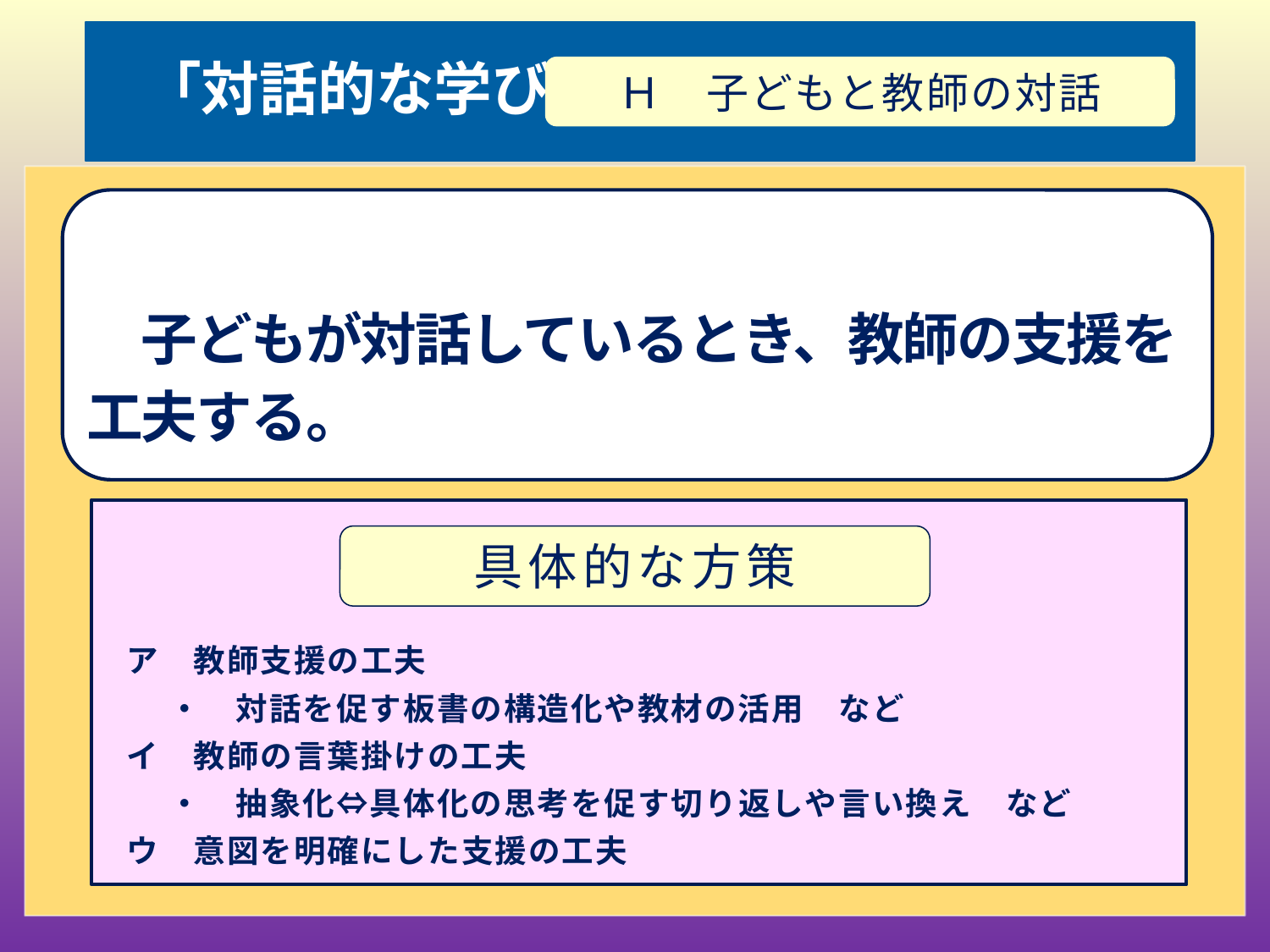

# 「対話的な学び」
Ｈ　子どもと教師の対話

授業改善の視点
　子どもが対話しているとき、教師の支援を工夫する。

ア　教師支援の工夫
　 ・　対話を促す板書の構造化や教材の活用　など
イ　教師の言葉掛けの工夫
　 ・　抽象化⇔具体化の思考を促す切り返しや言い換え　など
ウ　意図を明確にした支援の工夫

具体的な方策